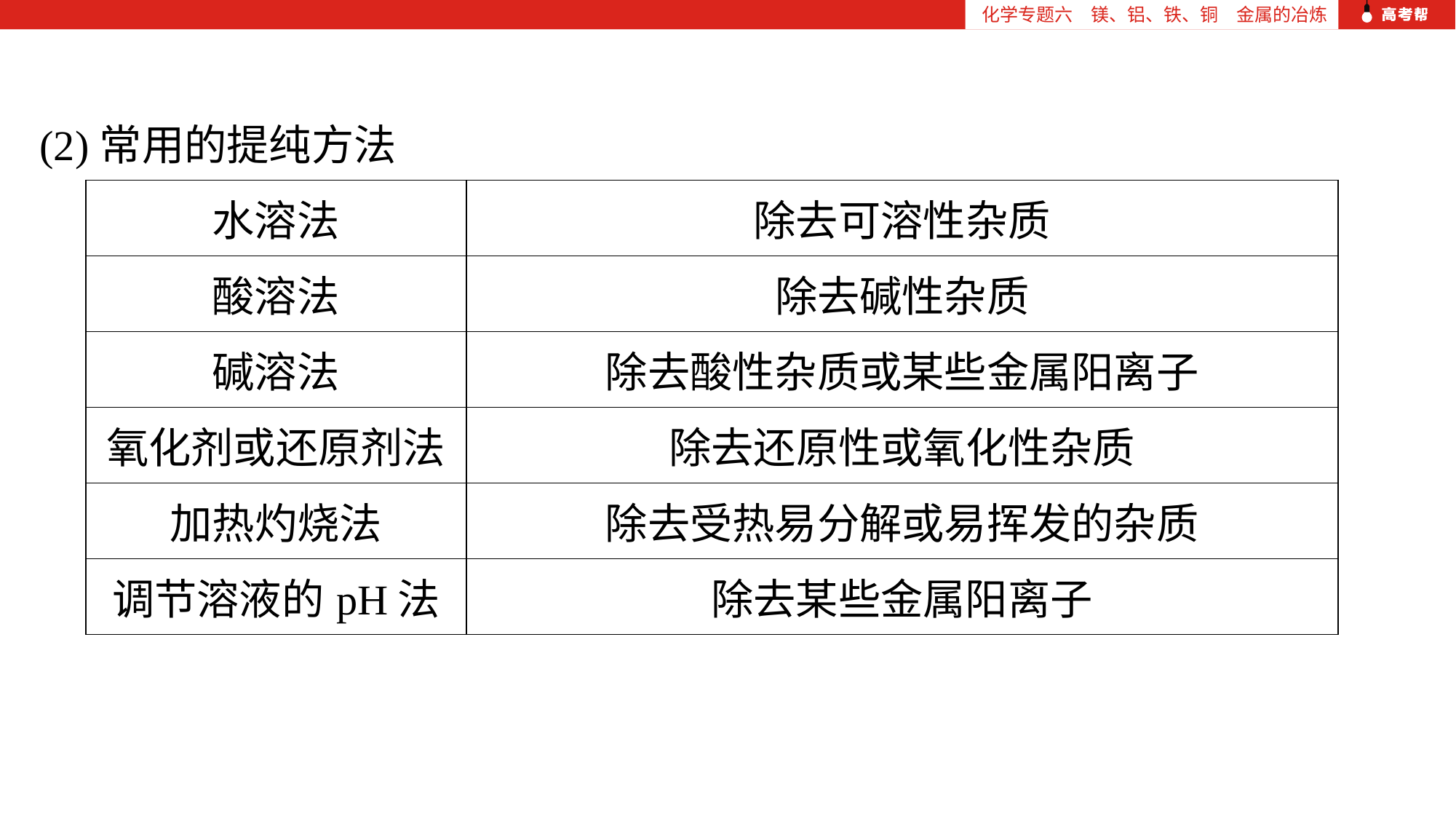

化学专题六　镁、铝、铁、铜　金属的冶炼

(2)常用的提纯方法
| 水溶法 | 除去可溶性杂质 |
| --- | --- |
| 酸溶法 | 除去碱性杂质 |
| 碱溶法 | 除去酸性杂质或某些金属阳离子 |
| 氧化剂或还原剂法 | 除去还原性或氧化性杂质 |
| 加热灼烧法 | 除去受热易分解或易挥发的杂质 |
| 调节溶液的pH法 | 除去某些金属阳离子 |